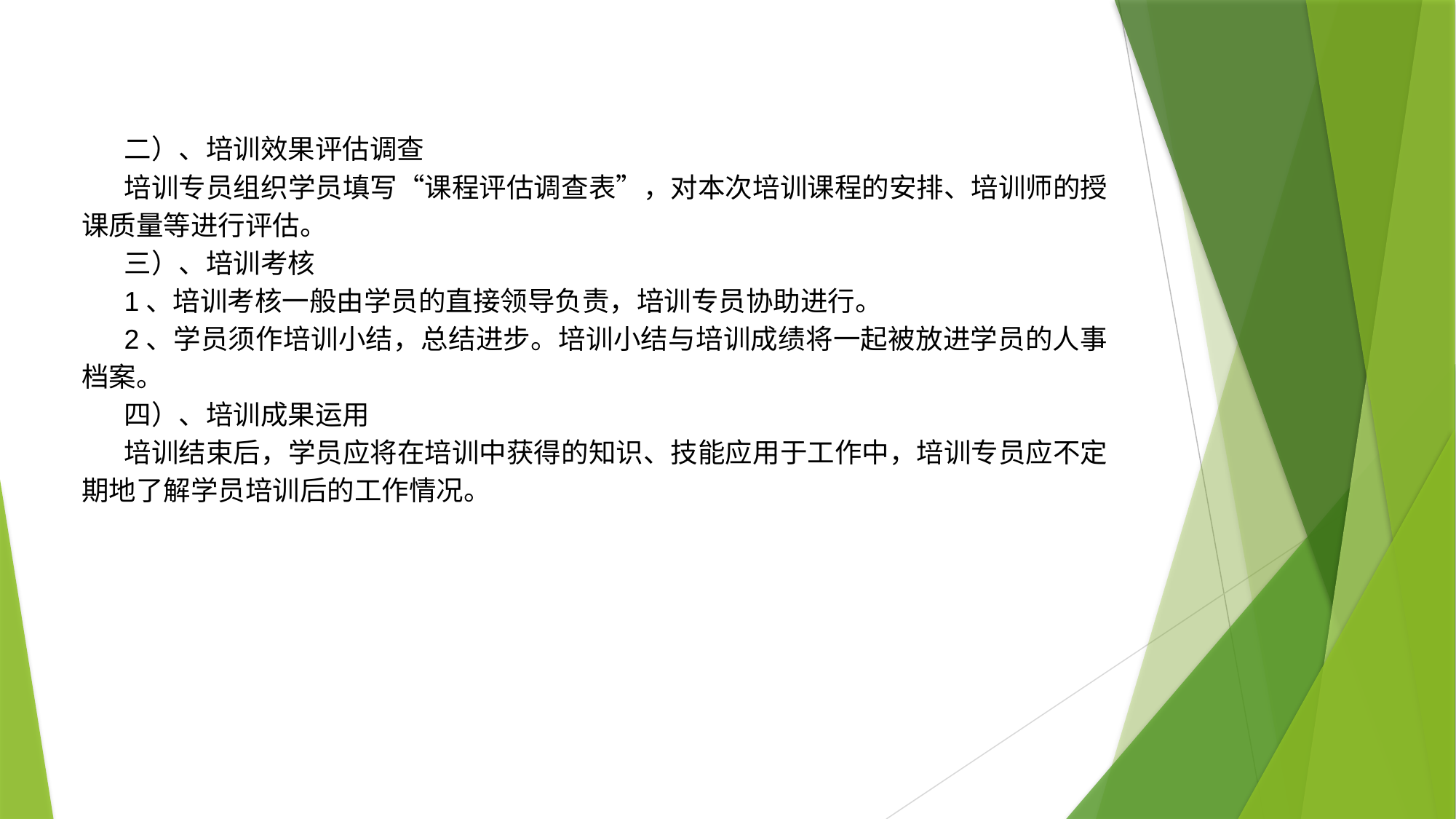

二）、培训效果评估调查
培训专员组织学员填写“课程评估调查表”，对本次培训课程的安排、培训师的授课质量等进行评估。
三）、培训考核
1、培训考核一般由学员的直接领导负责，培训专员协助进行。
2、学员须作培训小结，总结进步。培训小结与培训成绩将一起被放进学员的人事档案。
四）、培训成果运用
培训结束后，学员应将在培训中获得的知识、技能应用于工作中，培训专员应不定期地了解学员培训后的工作情况。